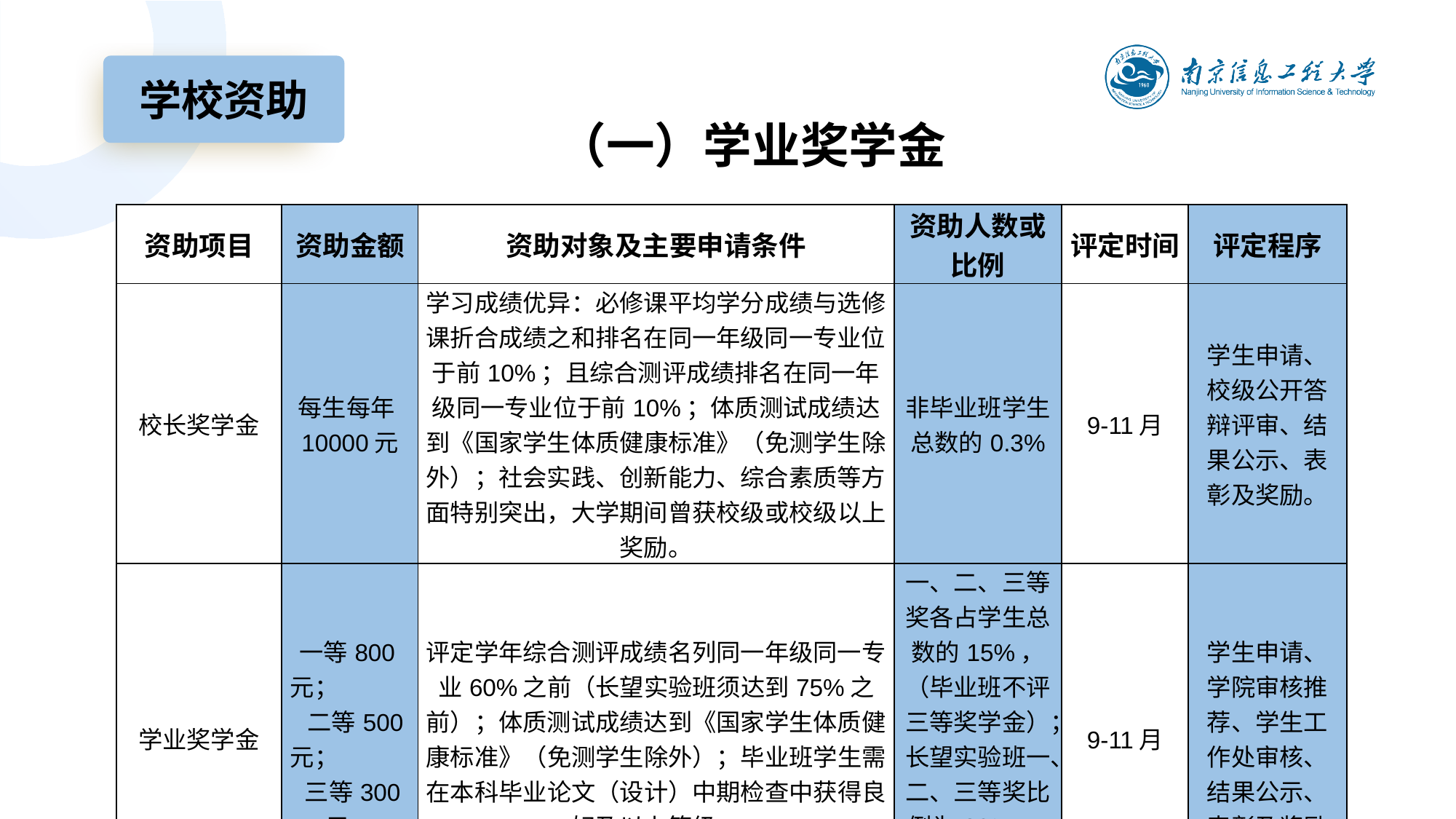

学校资助
# （一）学业奖学金
| 资助项目 | 资助金额 | 资助对象及主要申请条件 | 资助人数或比例 | 评定时间 | 评定程序 |
| --- | --- | --- | --- | --- | --- |
| 校长奖学金 | 每生每年10000元 | 学习成绩优异：必修课平均学分成绩与选修课折合成绩之和排名在同一年级同一专业位于前10%；且综合测评成绩排名在同一年级同一专业位于前10%；体质测试成绩达到《国家学生体质健康标准》（免测学生除外）；社会实践、创新能力、综合素质等方面特别突出，大学期间曾获校级或校级以上奖励。 | 非毕业班学生总数的0.3% | 9-11月 | 学生申请、校级公开答辩评审、结果公示、表彰及奖励。 |
| 学业奖学金 | 一等800元； 二等500元； 三等300元。 | 评定学年综合测评成绩名列同一年级同一专业60%之前（长望实验班须达到75%之前）；体质测试成绩达到《国家学生体质健康标准》（免测学生除外）；毕业班学生需在本科毕业论文（设计）中期检查中获得良好及以上等级。 | 一、二、三等奖各占学生总数的15%，（毕业班不评三等奖学金）；长望实验班一、二、三等奖比例为30%、20%、20%。 | 9-11月 | 学生申请、学院审核推荐、学生工作处审核、结果公示、表彰及奖励。 |